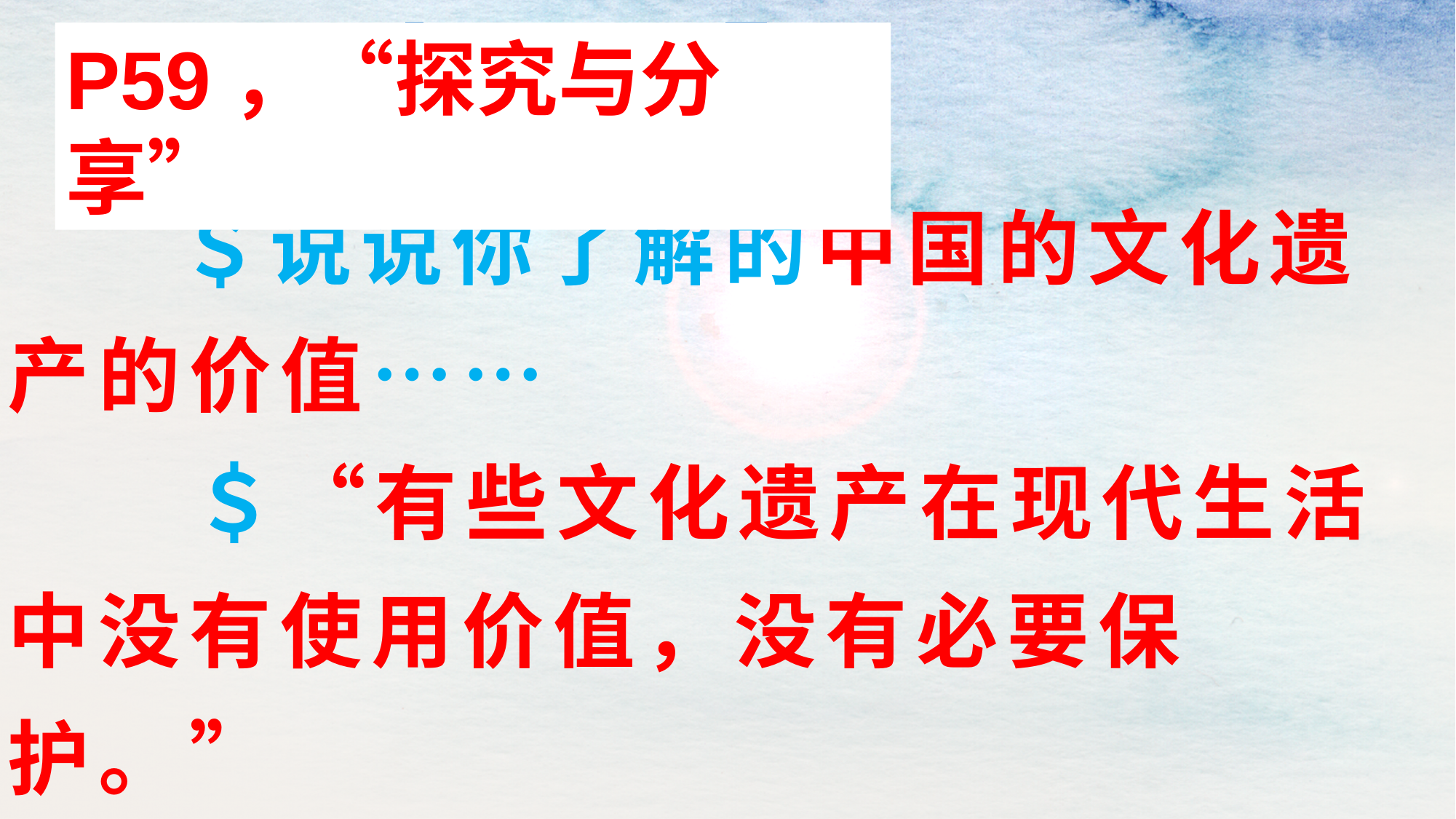

P59，“探究与分享”

      ＄说说你了解的中国的文化遗产的价值……
      ＄“有些文化遗产在现代生活中没有使用价值，没有必要保护。”
      这种说法对吗？为什么？